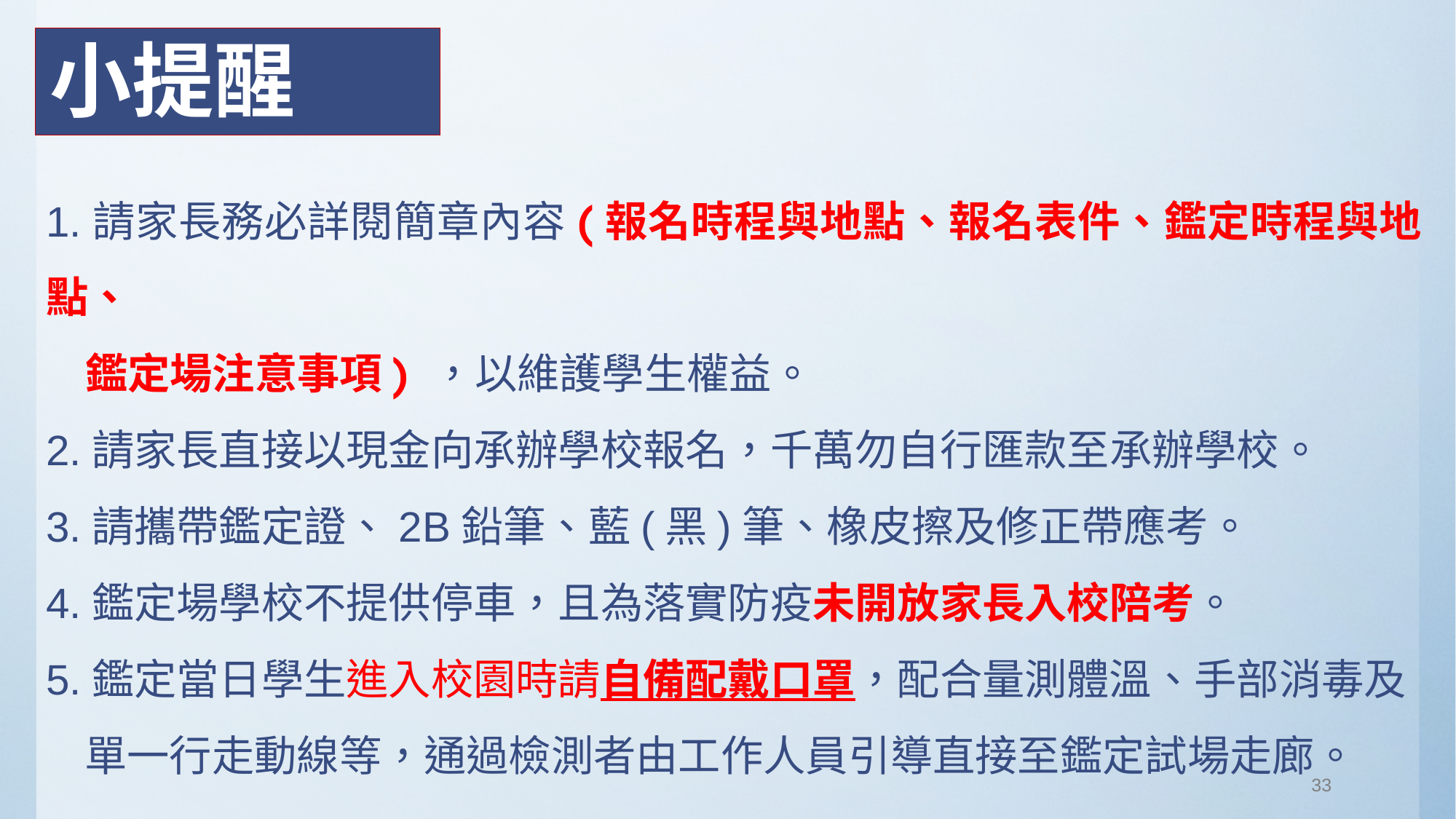

# 小提醒
1.請家長務必詳閱簡章內容(報名時程與地點、報名表件、鑑定時程與地點、
   鑑定場注意事項) ，以維護學生權益。
2.請家長直接以現金向承辦學校報名，千萬勿自行匯款至承辦學校。
3.請攜帶鑑定證、2B鉛筆、藍(黑)筆、橡皮擦及修正帶應考。
4.鑑定場學校不提供停車，且為落實防疫未開放家長入校陪考。
5.鑑定當日學生進入校園時請自備配戴口罩，配合量測體溫、手部消毒及
   單一行走動線等，通過檢測者由工作人員引導直接至鑑定試場走廊。

33